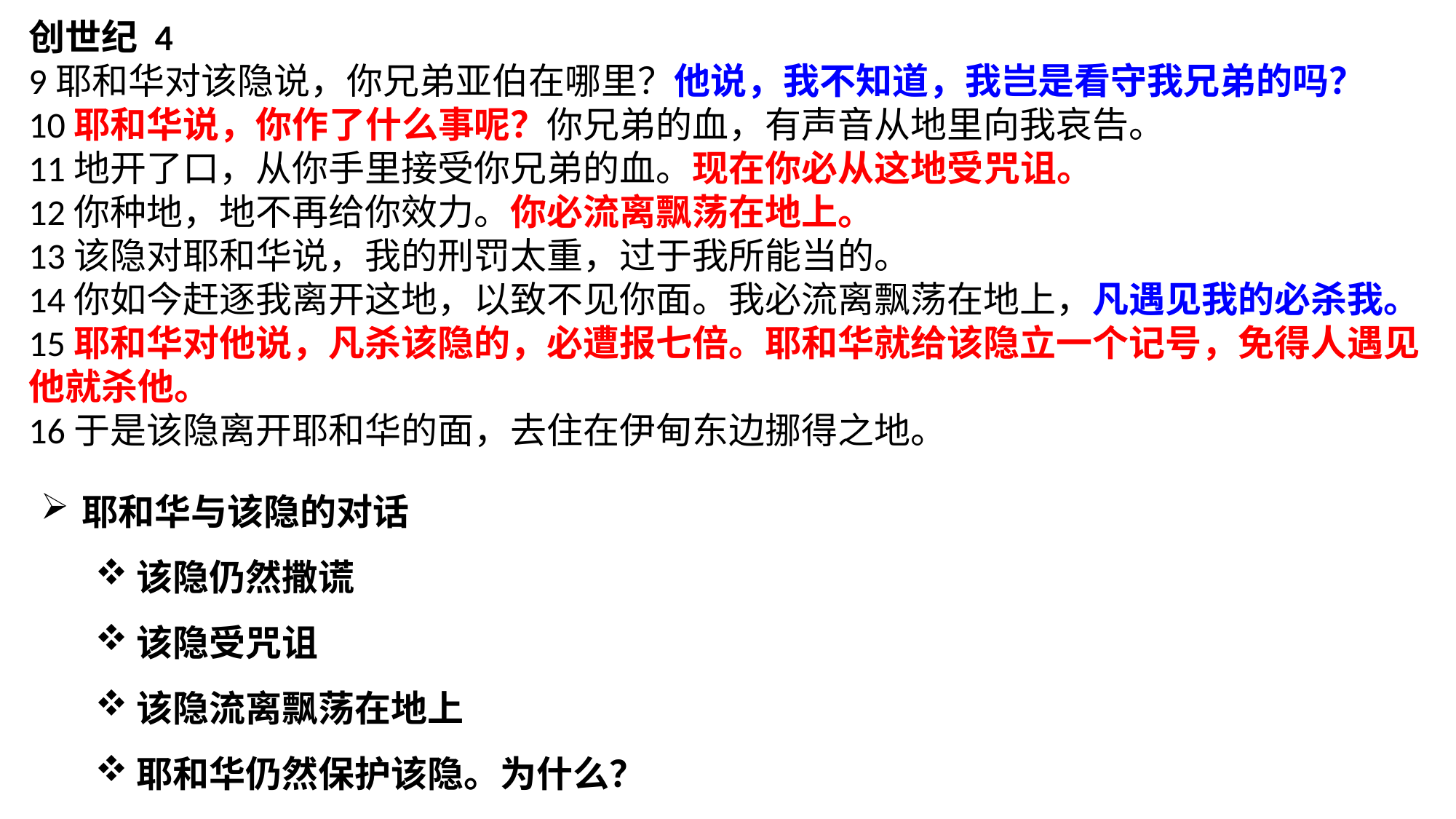

创世纪 4
9耶和华对该隐说，你兄弟亚伯在哪里？他说，我不知道，我岂是看守我兄弟的吗？
10耶和华说，你作了什么事呢？你兄弟的血，有声音从地里向我哀告。
11地开了口，从你手里接受你兄弟的血。现在你必从这地受咒诅。
12你种地，地不再给你效力。你必流离飘荡在地上。
13该隐对耶和华说，我的刑罚太重，过于我所能当的。
14你如今赶逐我离开这地，以致不见你面。我必流离飘荡在地上，凡遇见我的必杀我。
15耶和华对他说，凡杀该隐的，必遭报七倍。耶和华就给该隐立一个记号，免得人遇见他就杀他。
16于是该隐离开耶和华的面，去住在伊甸东边挪得之地。
耶和华与该隐的对话
该隐仍然撒谎
该隐受咒诅
该隐流离飘荡在地上
耶和华仍然保护该隐。为什么？